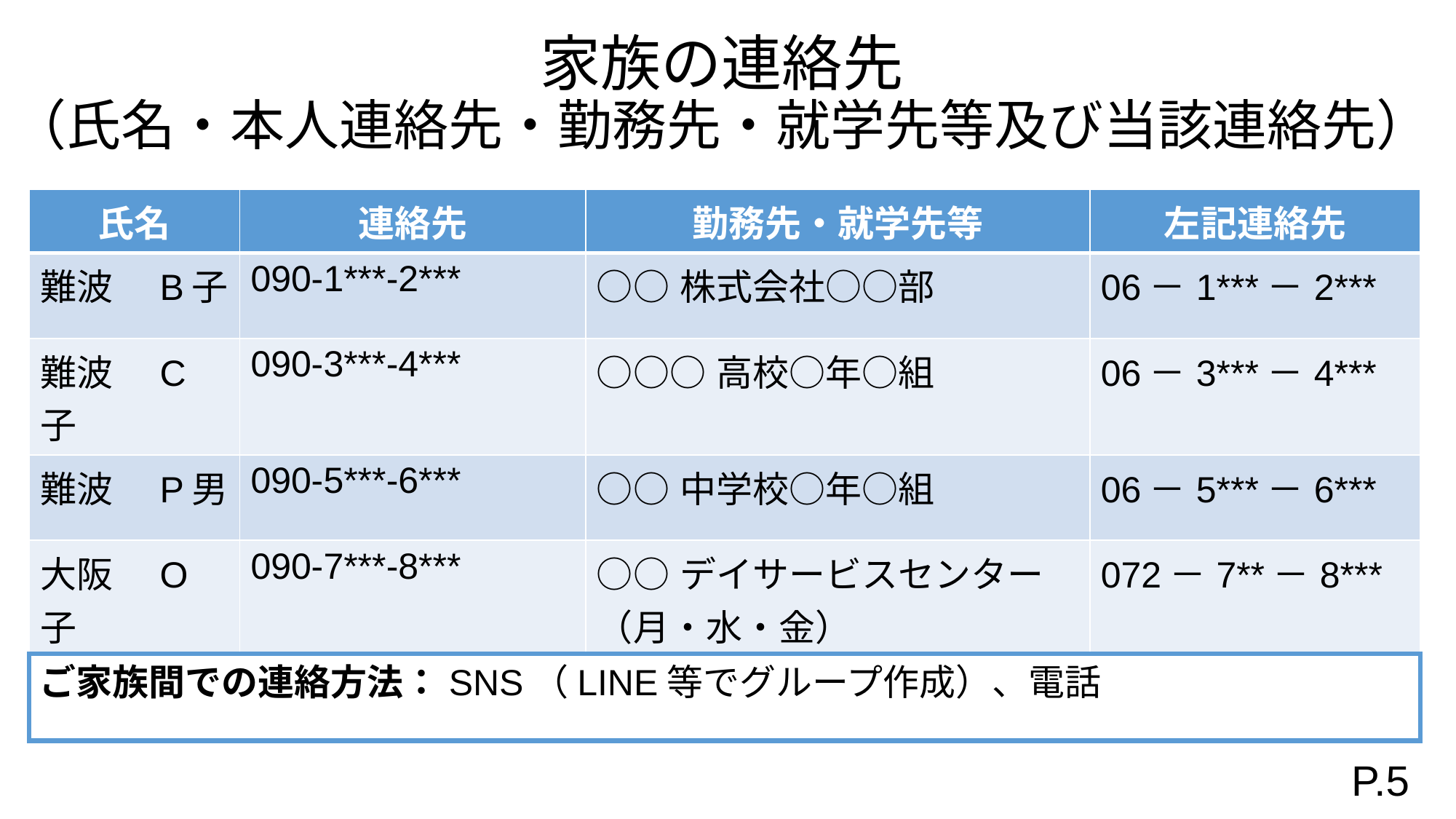

# 家族の連絡先 （氏名・本人連絡先・勤務先・就学先等及び当該連絡先）
| 氏名 | 連絡先 | 勤務先・就学先等 | 左記連絡先 |
| --- | --- | --- | --- |
| 難波　B子 | 090-1\*\*\*-2\*\*\* | ○○株式会社○○部 | 06－1\*\*\*－2\*\*\* |
| 難波　C子 | 090-3\*\*\*-4\*\*\* | ○○○高校○年○組 | 06－3\*\*\*－4\*\*\* |
| 難波　P男 | 090-5\*\*\*-6\*\*\* | ○○中学校○年○組 | 06－5\*\*\*－6\*\*\* |
| 大阪　O子 | 090-7\*\*\*-8\*\*\* | ○○デイサービスセンター （月・水・金） | 072－7\*\*－8\*\*\* |
ご家族間での連絡方法：SNS（LINE等でグループ作成）、電話

P.5